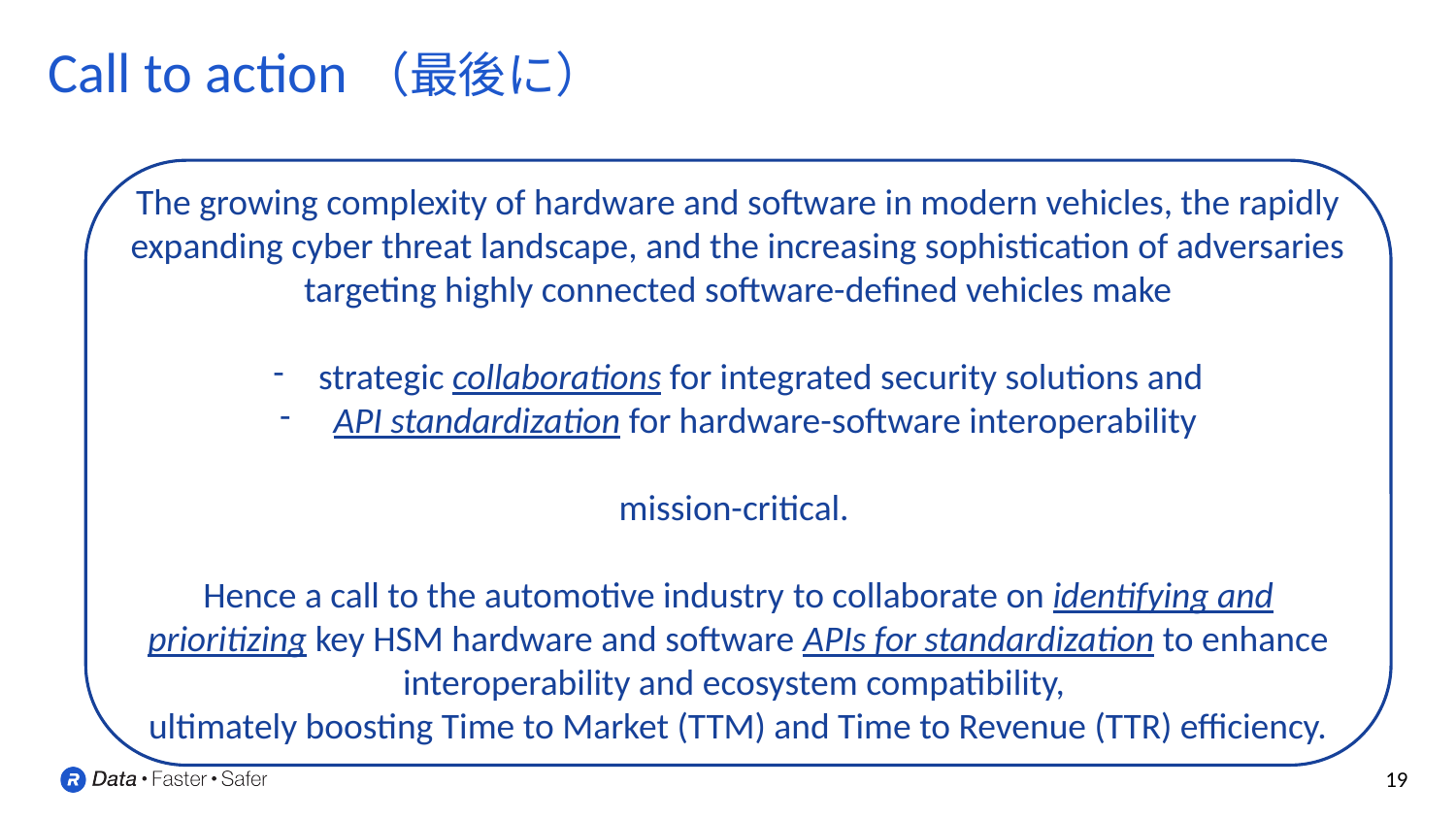

# Call to action（最後に）
The growing complexity of hardware and software in modern vehicles, the rapidly expanding cyber threat landscape, and the increasing sophistication of adversaries targeting highly connected software-defined vehicles make

strategic collaborations for integrated security solutions and
 API standardization for hardware-software interoperability

mission-critical.

Hence a call to the automotive industry to collaborate on identifying and prioritizing key HSM hardware and software APIs for standardization to enhance interoperability and ecosystem compatibility,
ultimately boosting Time to Market (TTM) and Time to Revenue (TTR) efficiency.